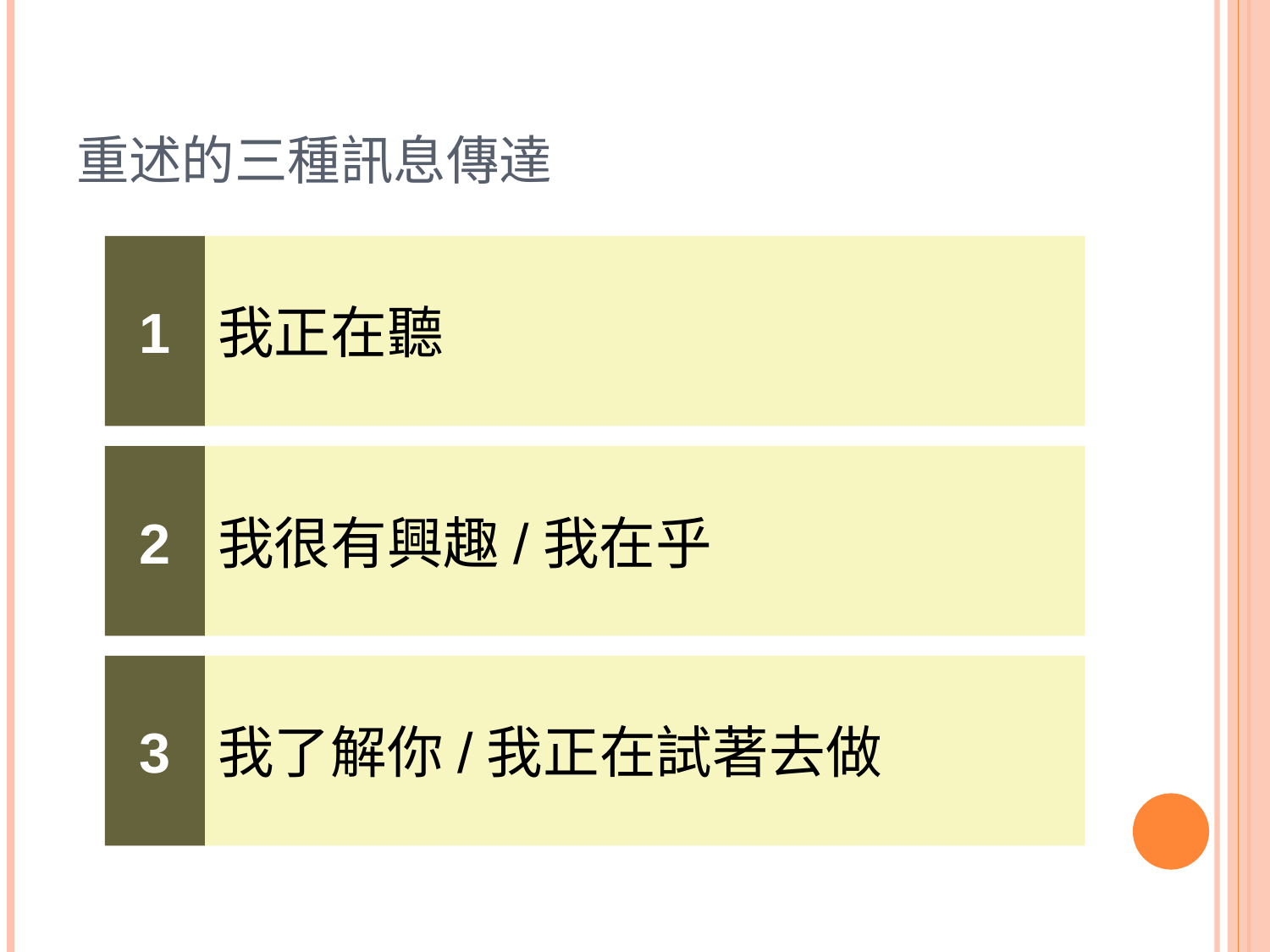

# 重述的三種訊息傳達
1
我正在聽
2
我很有興趣/我在乎
3
我了解你/我正在試著去做